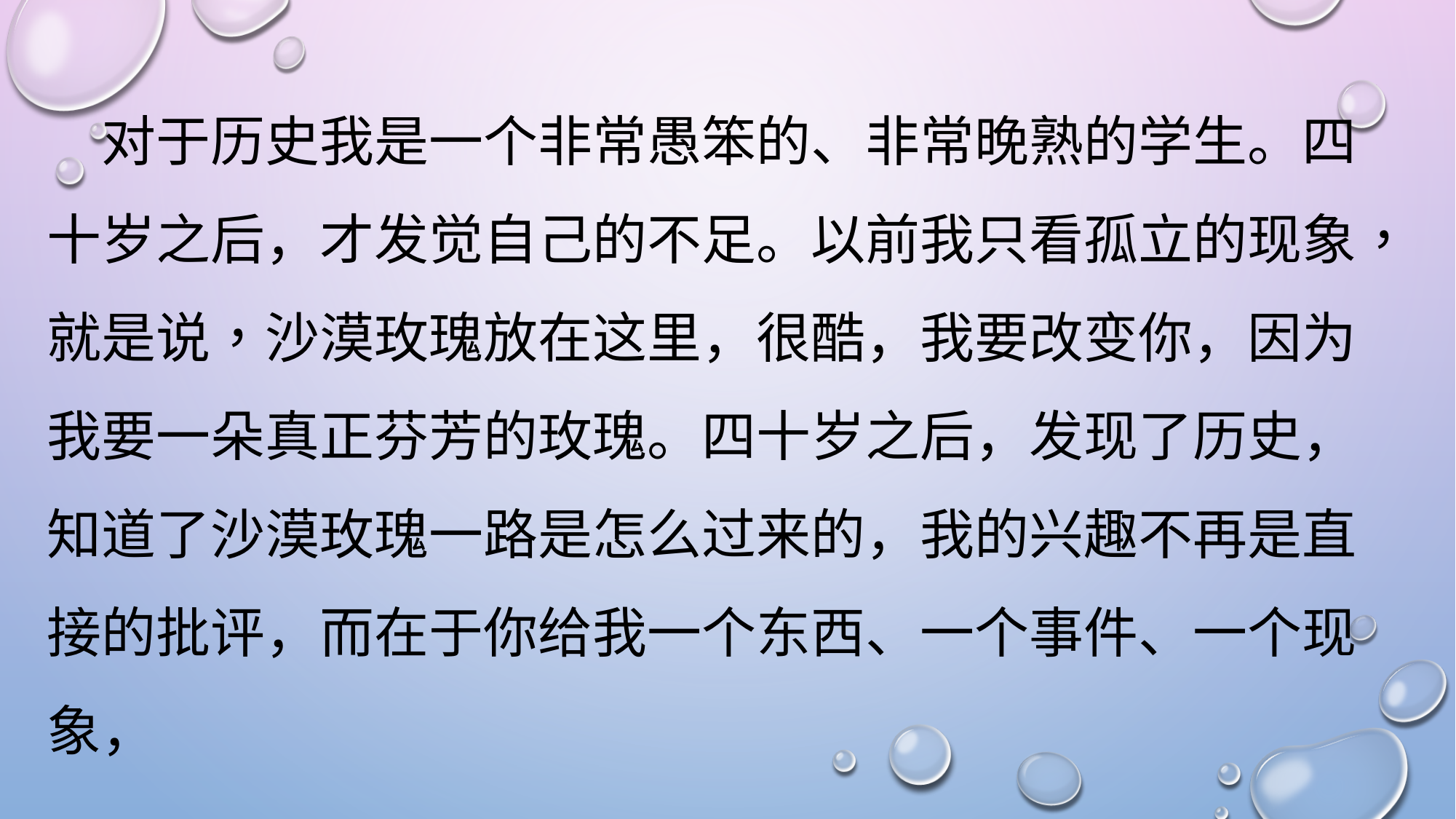

对于历史我是一个非常愚笨的、非常晚熟的学生。四十岁之后，才发觉自己的不足。以前我只看孤立的现象，就是说，沙漠玫瑰放在这里，很酷，我要改变你，因为我要一朵真正芬芳的玫瑰。四十岁之后，发现了历史，知道了沙漠玫瑰一路是怎么过来的，我的兴趣不再是直接的批评，而在于你给我一个东西、一个事件、一个现象，